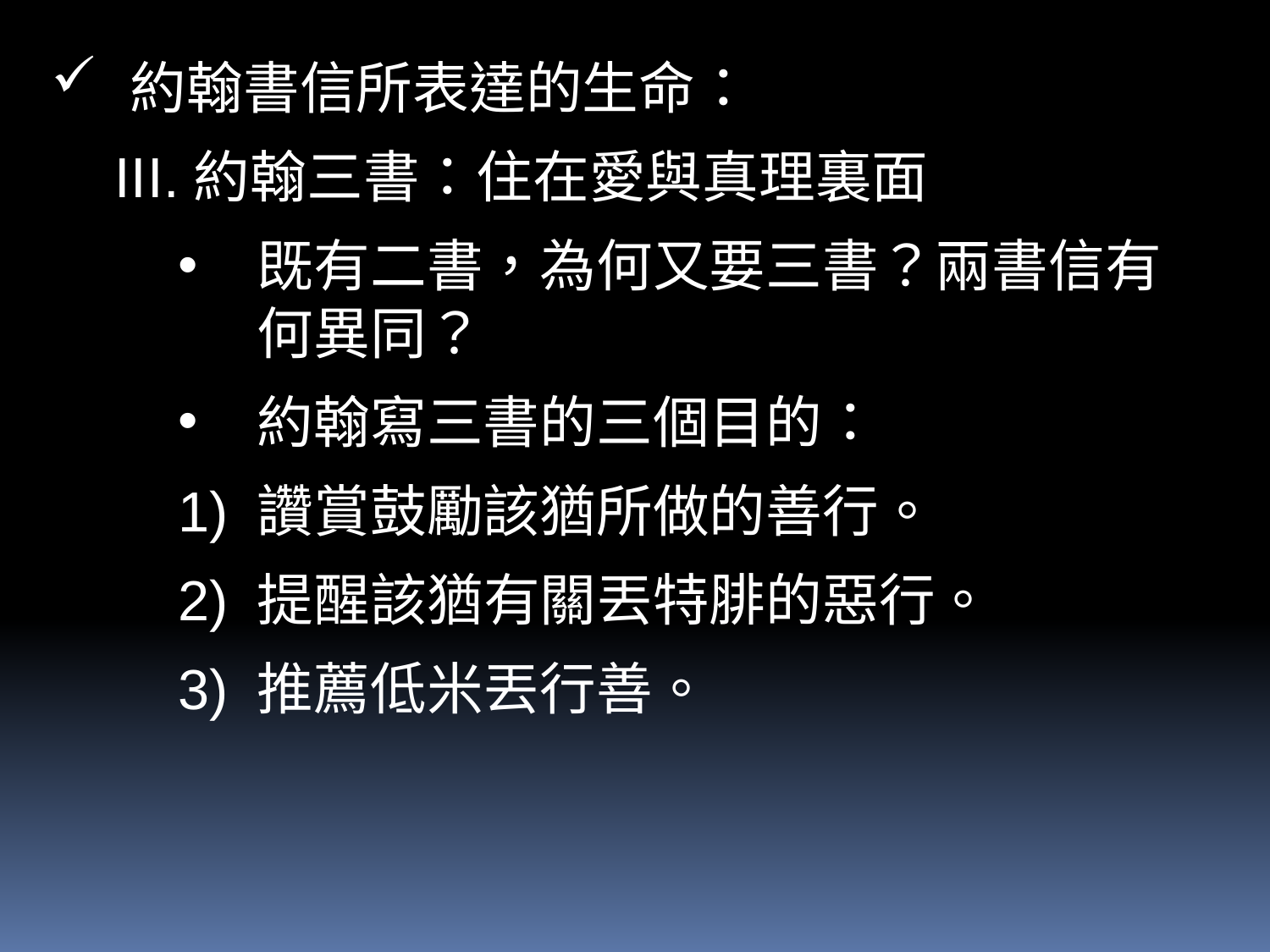

約翰書信所表達的生命：
約翰三書：住在愛與真理裏面
既有二書，為何又要三書？兩書信有何異同？
約翰寫三書的三個目的：
讚賞鼓勵該猶所做的善行。
提醒該猶有關丟特腓的惡行。
推薦低米丟行善。